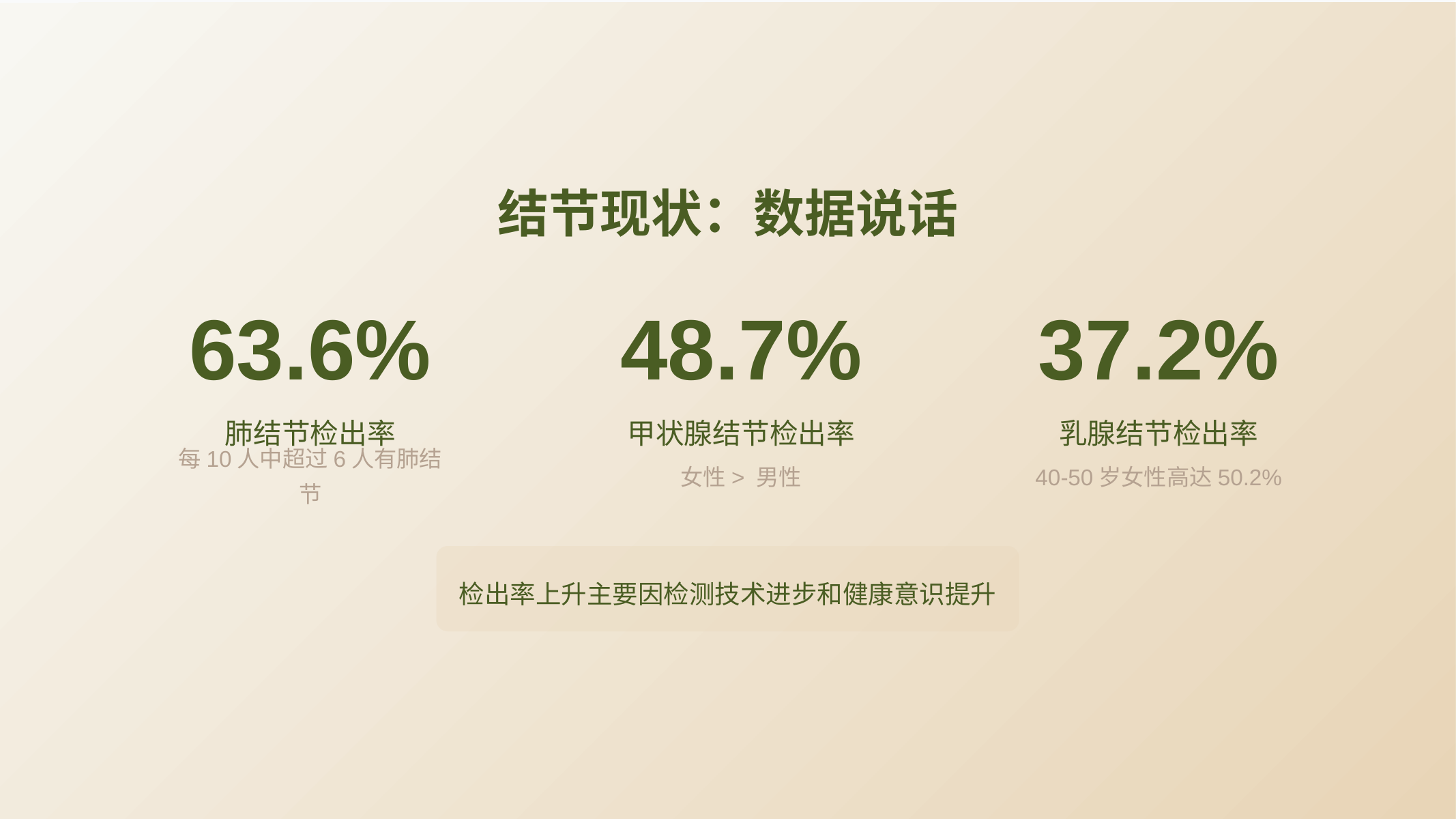

结节现状：数据说话
63.6%
48.7%
37.2%
肺结节检出率
甲状腺结节检出率
乳腺结节检出率
每10人中超过6人有肺结节
女性> 男性
40-50岁女性高达50.2%

检出率上升主要因检测技术进步和健康意识提升